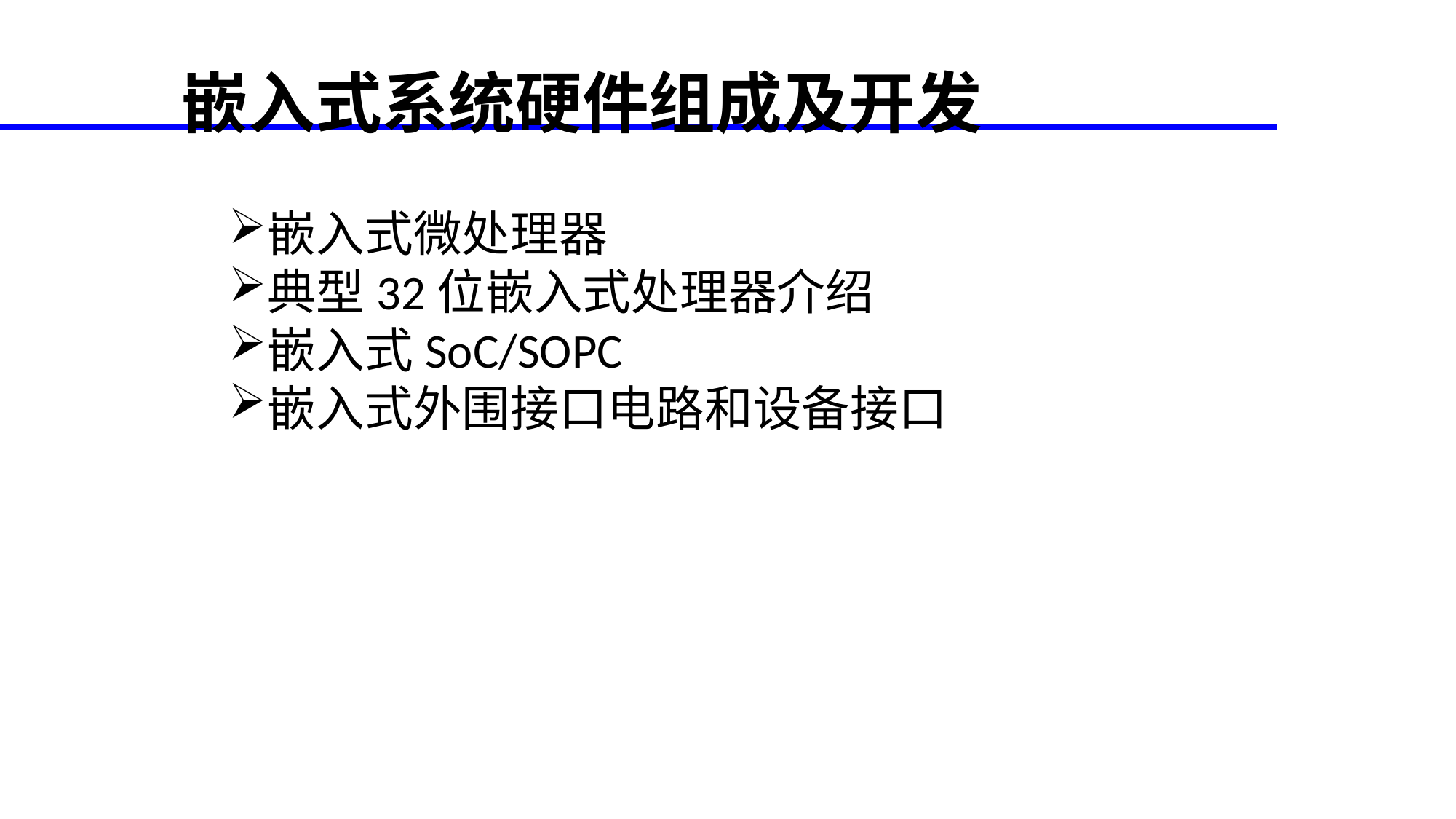

嵌入式系统硬件组成及开发
嵌入式微处理器
典型32位嵌入式处理器介绍
嵌入式SoC/SOPC
嵌入式外围接口电路和设备接口
11